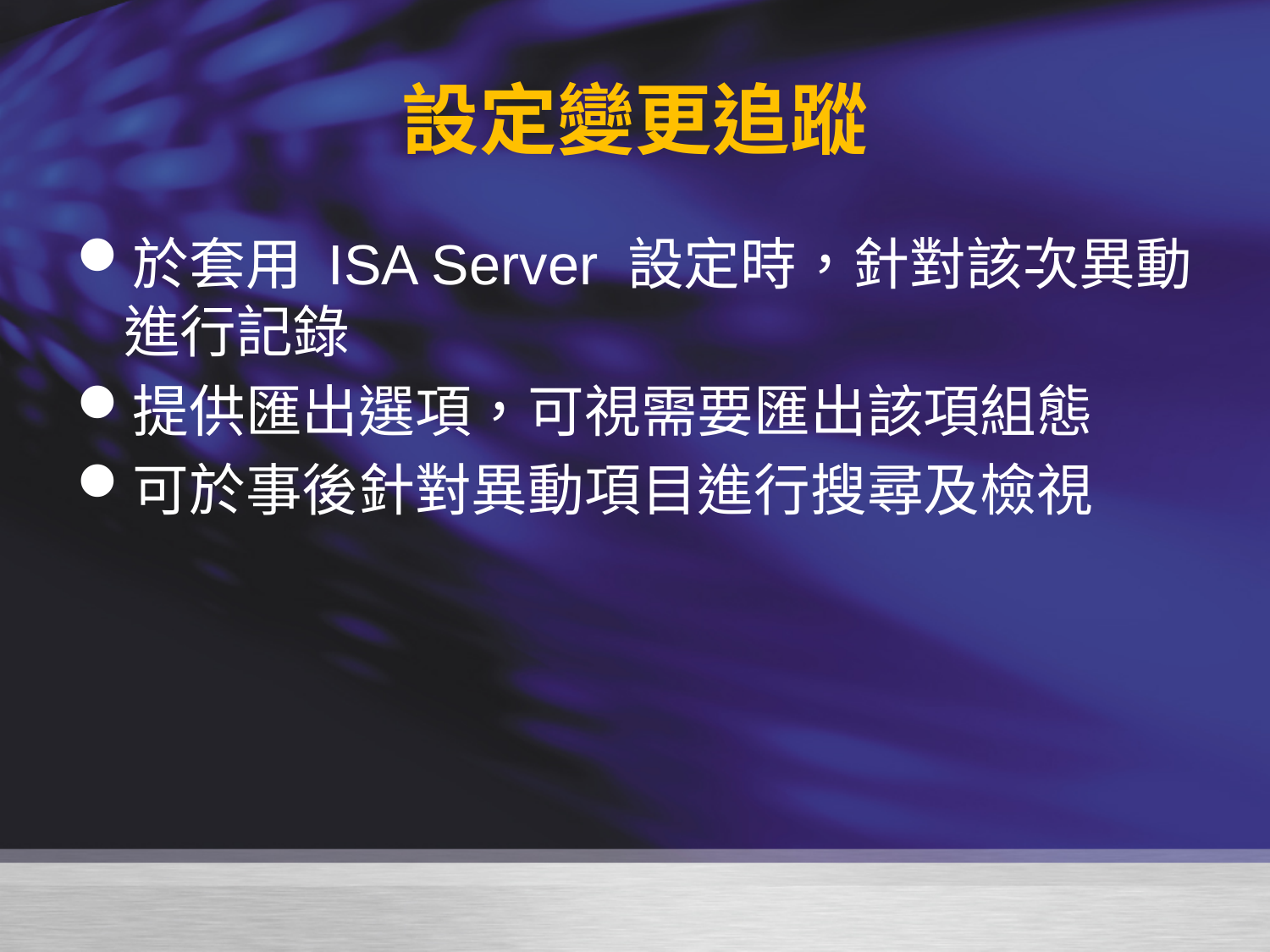

# 設定變更追蹤
於套用 ISA Server 設定時，針對該次異動進行記錄
提供匯出選項，可視需要匯出該項組態
可於事後針對異動項目進行搜尋及檢視